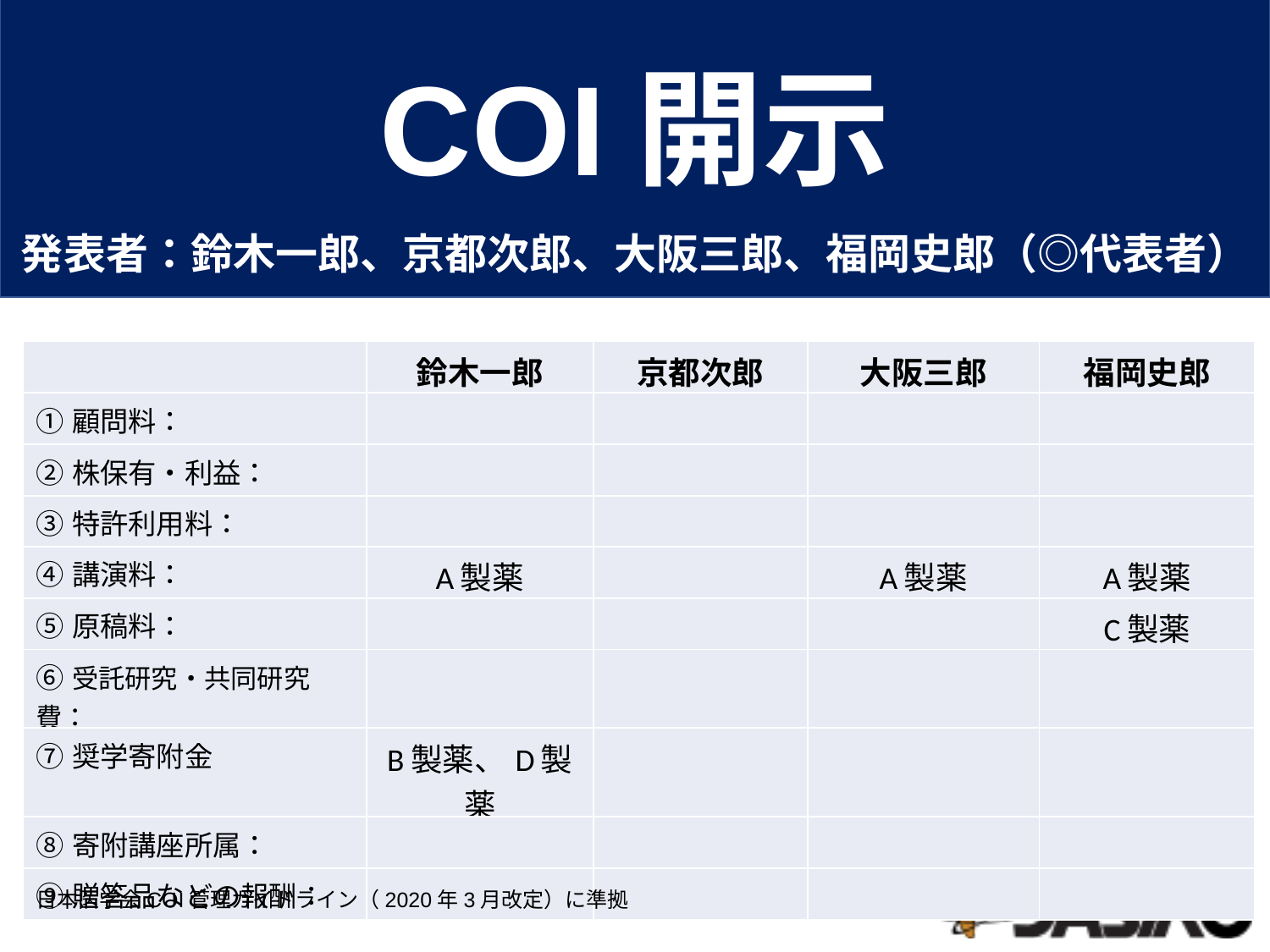

COI開示
発表者：鈴木一郎、京都次郎、大阪三郎、福岡史郎（◎代表者）
|  | 鈴木一郎 | 京都次郎 | 大阪三郎 | 福岡史郎 |
| --- | --- | --- | --- | --- |
| ①顧問料： |  |  |  |  |
| ②株保有・利益： |  |  |  |  |
| ③特許利用料： |  |  |  |  |
| ④講演料： | A製薬 |  | A製薬 | A製薬 |
| ⑤原稿料： |  |  |  | C製薬 |
| ⑥受託研究・共同研究費： |  |  |  |  |
| ⑦奨学寄附金 | B製薬、D製薬 |  |  |  |
| ⑧寄附講座所属： |  |  |  |  |
| ⑨贈答品などの報酬： |  |  |  |  |
日本医学会COI管理ガイドライン（2020年3月改定）に準拠